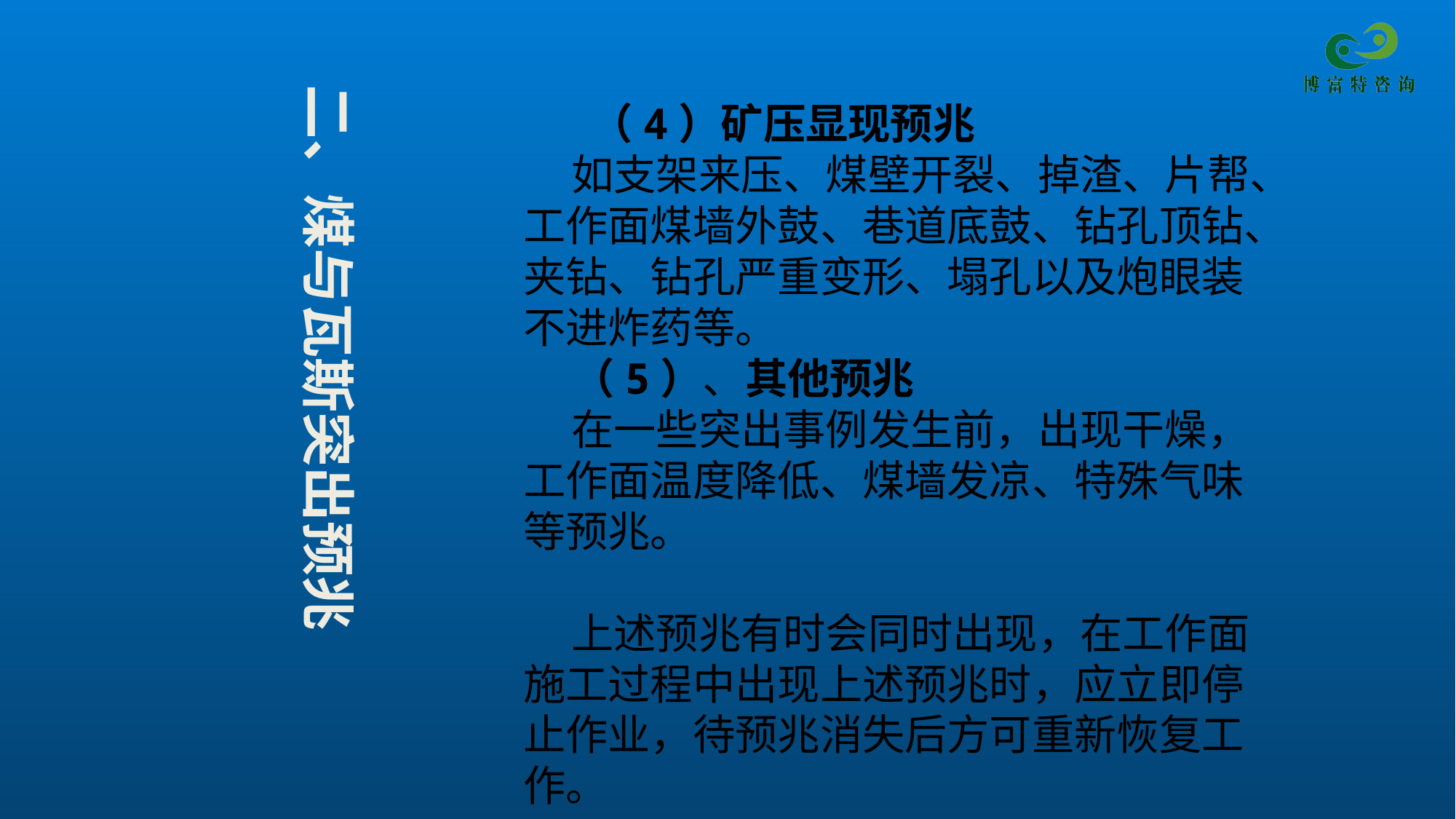

二、煤与瓦斯突出预兆
      （4）矿压显现预兆
    如支架来压、煤壁开裂、掉渣、片帮、工作面煤墙外鼓、巷道底鼓、钻孔顶钻、夹钻、钻孔严重变形、塌孔以及炮眼装不进炸药等。
    （5）、其他预兆
    在一些突出事例发生前，出现干燥，工作面温度降低、煤墙发凉、特殊气味等预兆。

    上述预兆有时会同时出现，在工作面施工过程中出现上述预兆时，应立即停止作业，待预兆消失后方可重新恢复工作。